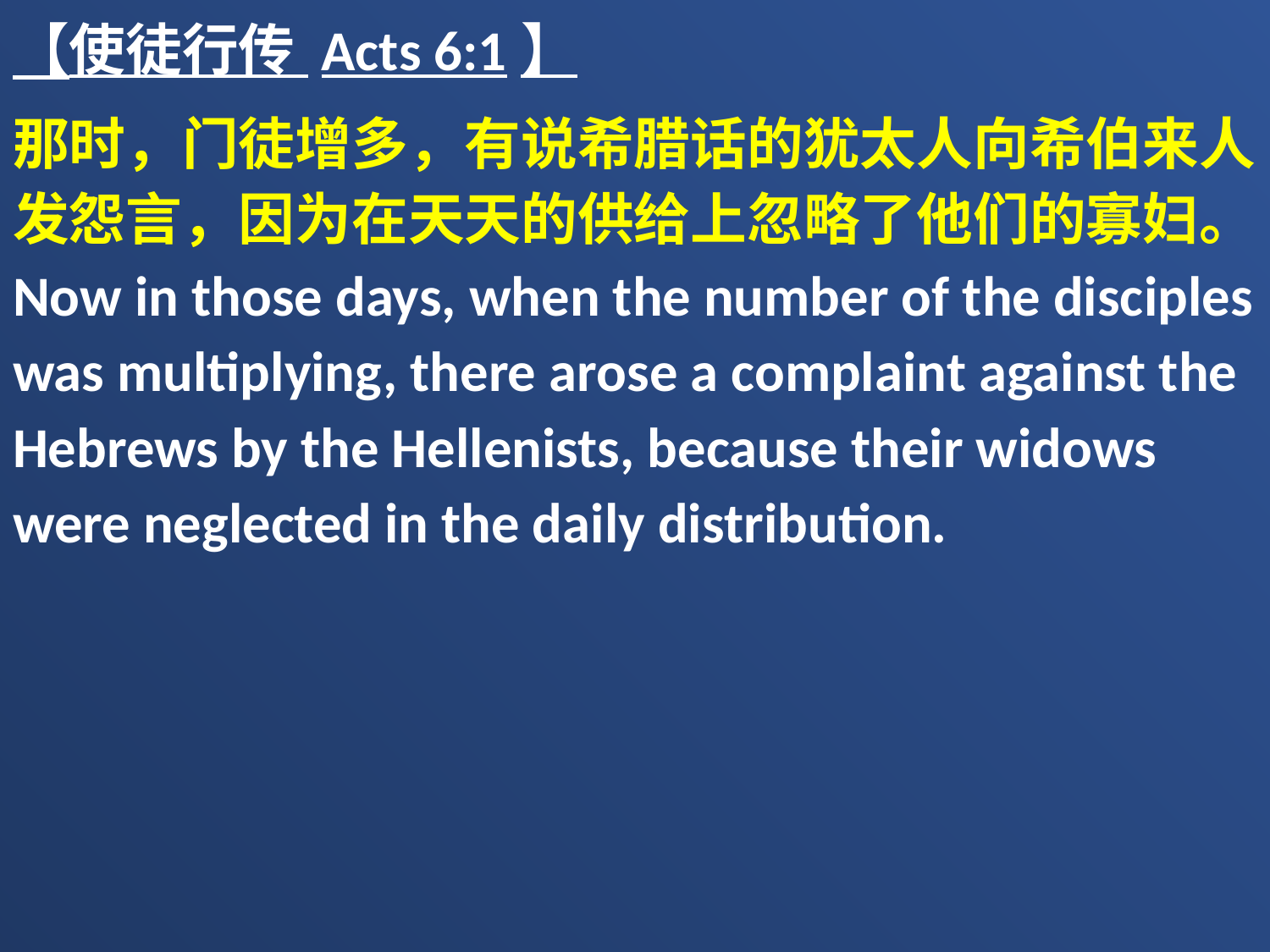

【使徒行传 Acts 6:1】
那时，门徒增多，有说希腊话的犹太人向希伯来人发怨言，因为在天天的供给上忽略了他们的寡妇。Now in those days, when the number of the disciples was multiplying, there arose a complaint against the Hebrews by the Hellenists, because their widows were neglected in the daily distribution.